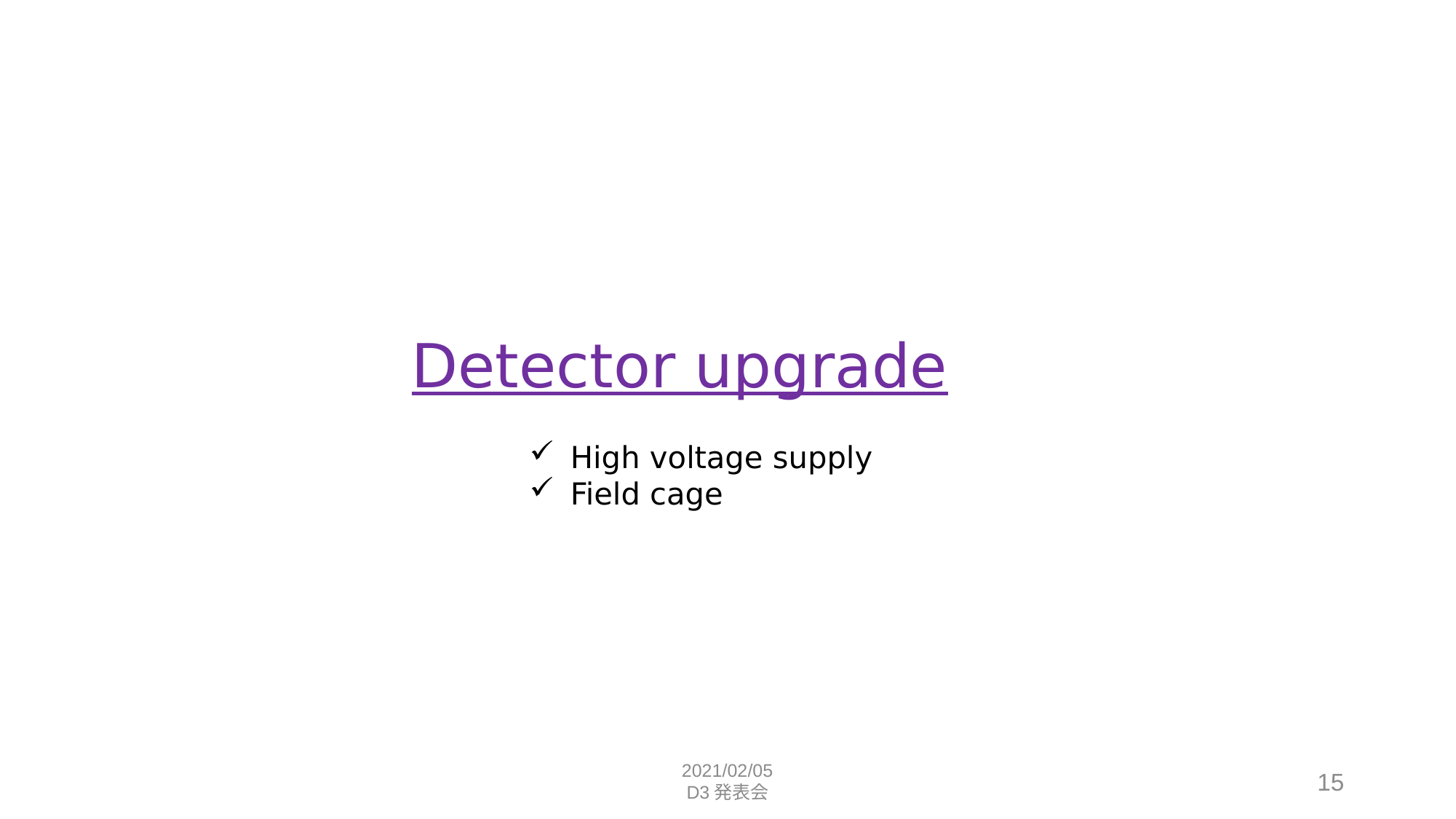

Detector upgrade
High voltage supply
Field cage
2021/02/05
D3発表会
15